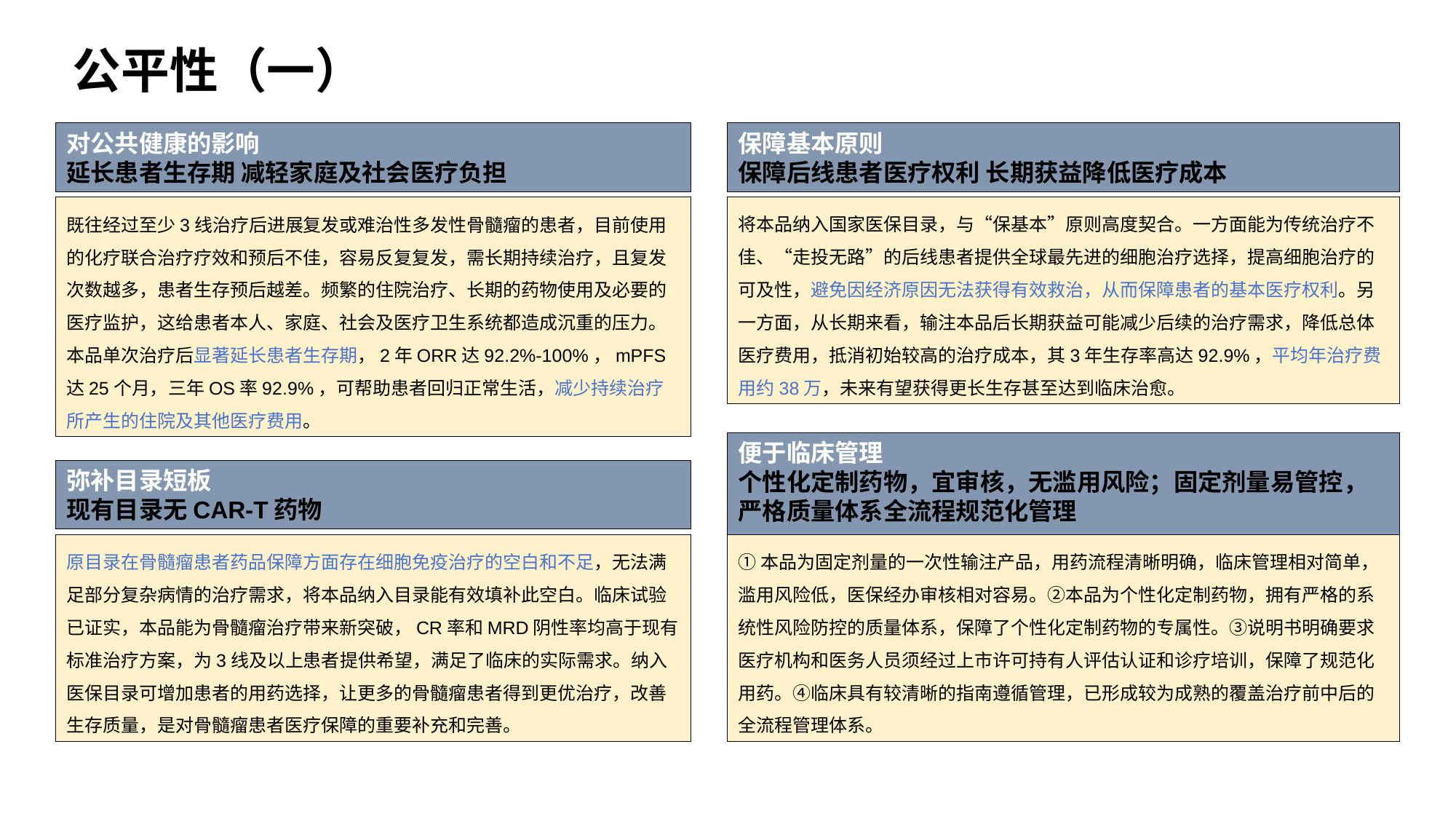

公平性（一）
对公共健康的影响
延长患者生存期 减轻家庭及社会医疗负担
保障基本原则
保障后线患者医疗权利 长期获益降低医疗成本
将本品纳入国家医保目录，与“保基本”原则高度契合。一方面能为传统治疗不佳、“走投无路”的后线患者提供全球最先进的细胞治疗选择，提高细胞治疗的可及性，避免因经济原因无法获得有效救治，从而保障患者的基本医疗权利。另一方面，从长期来看，输注本品后长期获益可能减少后续的治疗需求，降低总体医疗费用，抵消初始较高的治疗成本，其3年生存率高达92.9%，平均年治疗费用约38万，未来有望获得更长生存甚至达到临床治愈。
既往经过至少3线治疗后进展复发或难治性多发性骨髓瘤的患者，目前使用的化疗联合治疗疗效和预后不佳，容易反复复发，需长期持续治疗，且复发次数越多，患者生存预后越差。频繁的住院治疗、长期的药物使用及必要的医疗监护，这给患者本人、家庭、社会及医疗卫生系统都造成沉重的压力。本品单次治疗后显著延长患者生存期，2年ORR达92.2%-100%，mPFS达25个月，三年OS率92.9%，可帮助患者回归正常生活，减少持续治疗所产生的住院及其他医疗费用。
便于临床管理
个性化定制药物，宜审核，无滥用风险；固定剂量易管控，严格质量体系全流程规范化管理
弥补目录短板
现有目录无CAR-T药物
原目录在骨髓瘤患者药品保障方面存在细胞免疫治疗的空白和不足，无法满足部分复杂病情的治疗需求，将本品纳入目录能有效填补此空白。临床试验已证实，本品能为骨髓瘤治疗带来新突破，CR率和MRD阴性率均高于现有标准治疗方案，为3线及以上患者提供希望，满足了临床的实际需求。纳入医保目录可增加患者的用药选择，让更多的骨髓瘤患者得到更优治疗，改善生存质量，是对骨髓瘤患者医疗保障的重要补充和完善。
①本品为固定剂量的一次性输注产品，用药流程清晰明确，临床管理相对简单，滥用风险低，医保经办审核相对容易。②本品为个性化定制药物，拥有严格的系统性风险防控的质量体系，保障了个性化定制药物的专属性。③说明书明确要求医疗机构和医务人员须经过上市许可持有人评估认证和诊疗培训，保障了规范化用药。④临床具有较清晰的指南遵循管理，已形成较为成熟的覆盖治疗前中后的全流程管理体系。